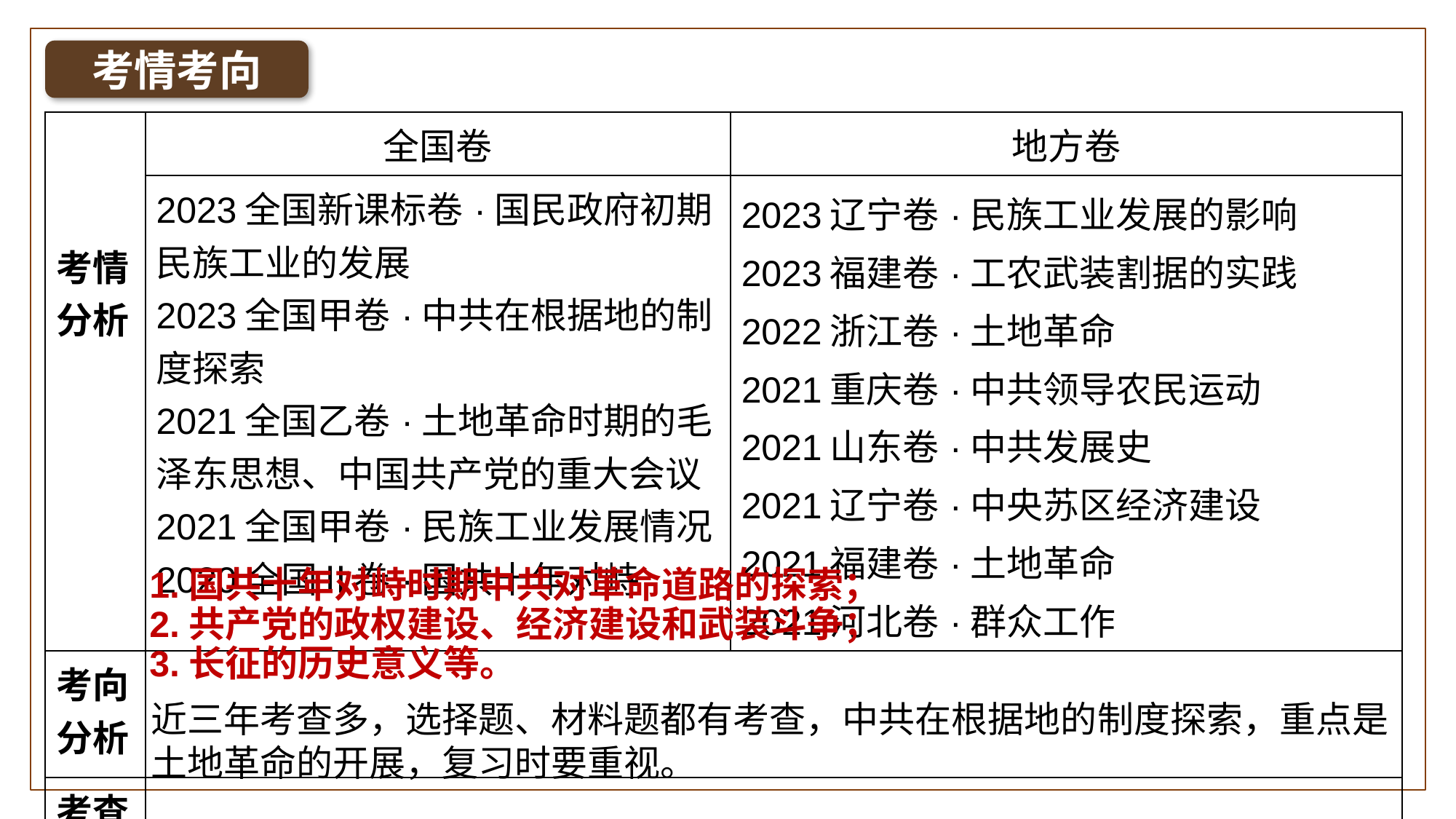

考情考向
| 考情分析 | 全国卷 | 地方卷 |
| --- | --- | --- |
|  | 2023全国新课标卷·国民政府初期民族工业的发展 2023全国甲卷·中共在根据地的制度探索 2021全国乙卷·土地革命时期的毛泽东思想、中国共产党的重大会议 2021全国甲卷·民族工业发展情况 2020全国Ⅱ卷·国共十年对峙 | 2023辽宁卷·民族工业发展的影响 2023福建卷·工农武装割据的实践 2022浙江卷·土地革命 2021重庆卷·中共领导农民运动 2021山东卷·中共发展史 2021辽宁卷·中央苏区经济建设 2021福建卷·土地革命 2021河北卷·群众工作 |
| 考向 分析 |  |  |
| 考查方式 |  |  |
1.国共十年对峙时期中共对革命道路的探索；
2.共产党的政权建设、经济建设和武装斗争；
3.长征的历史意义等。
近三年考查多，选择题、材料题都有考查，中共在根据地的制度探索，重点是土地革命的开展，复习时要重视。